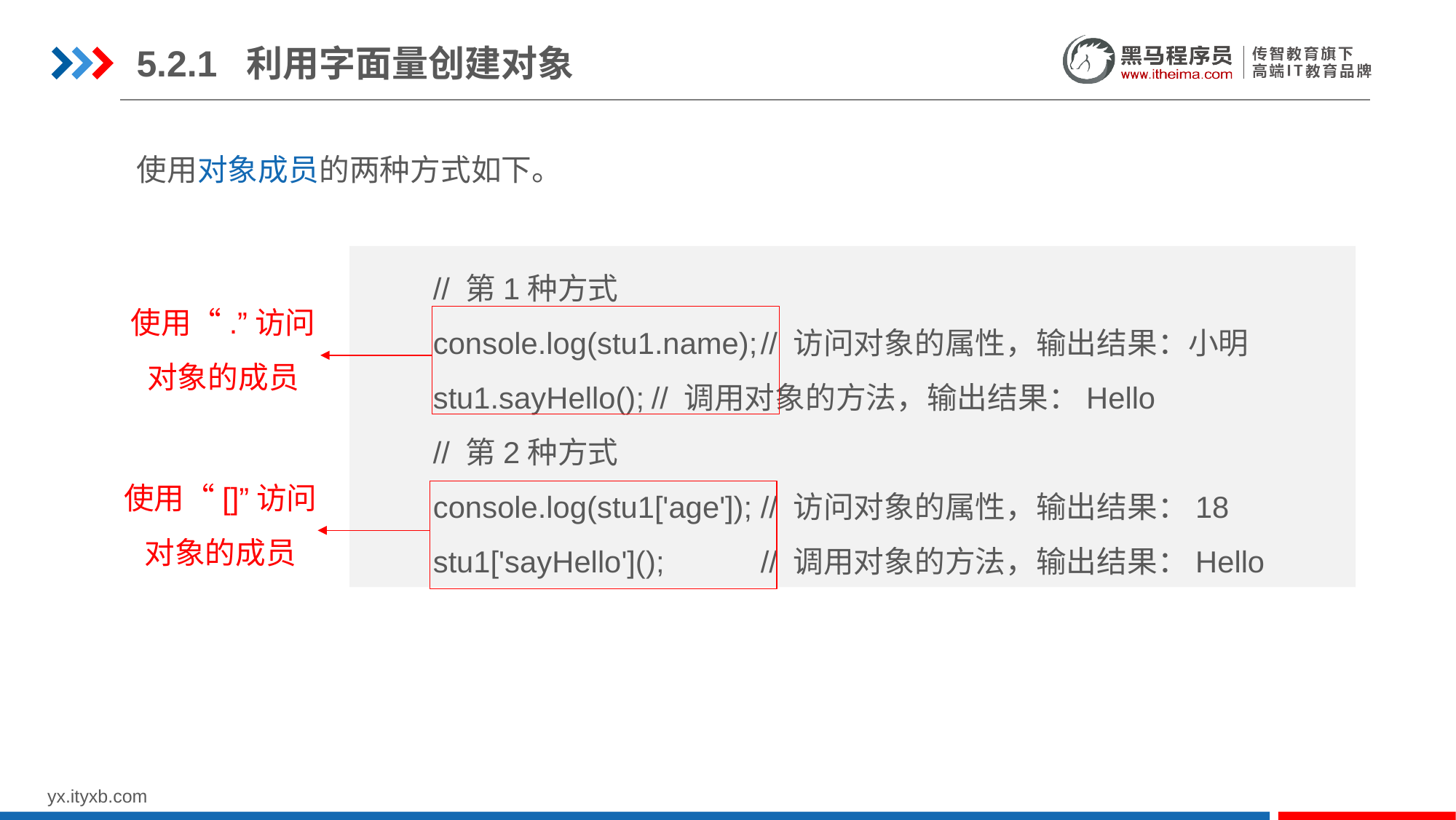

5.2.1  利用字面量创建对象
使用对象成员的两种方式如下。
// 第1种方式
console.log(stu1.name);	// 访问对象的属性，输出结果：小明
stu1.sayHello();	// 调用对象的方法，输出结果：Hello
// 第2种方式
console.log(stu1['age']);	// 访问对象的属性，输出结果：18
stu1['sayHello']();	// 调用对象的方法，输出结果：Hello

使用“.”访问对象的成员

使用“[]”访问对象的成员